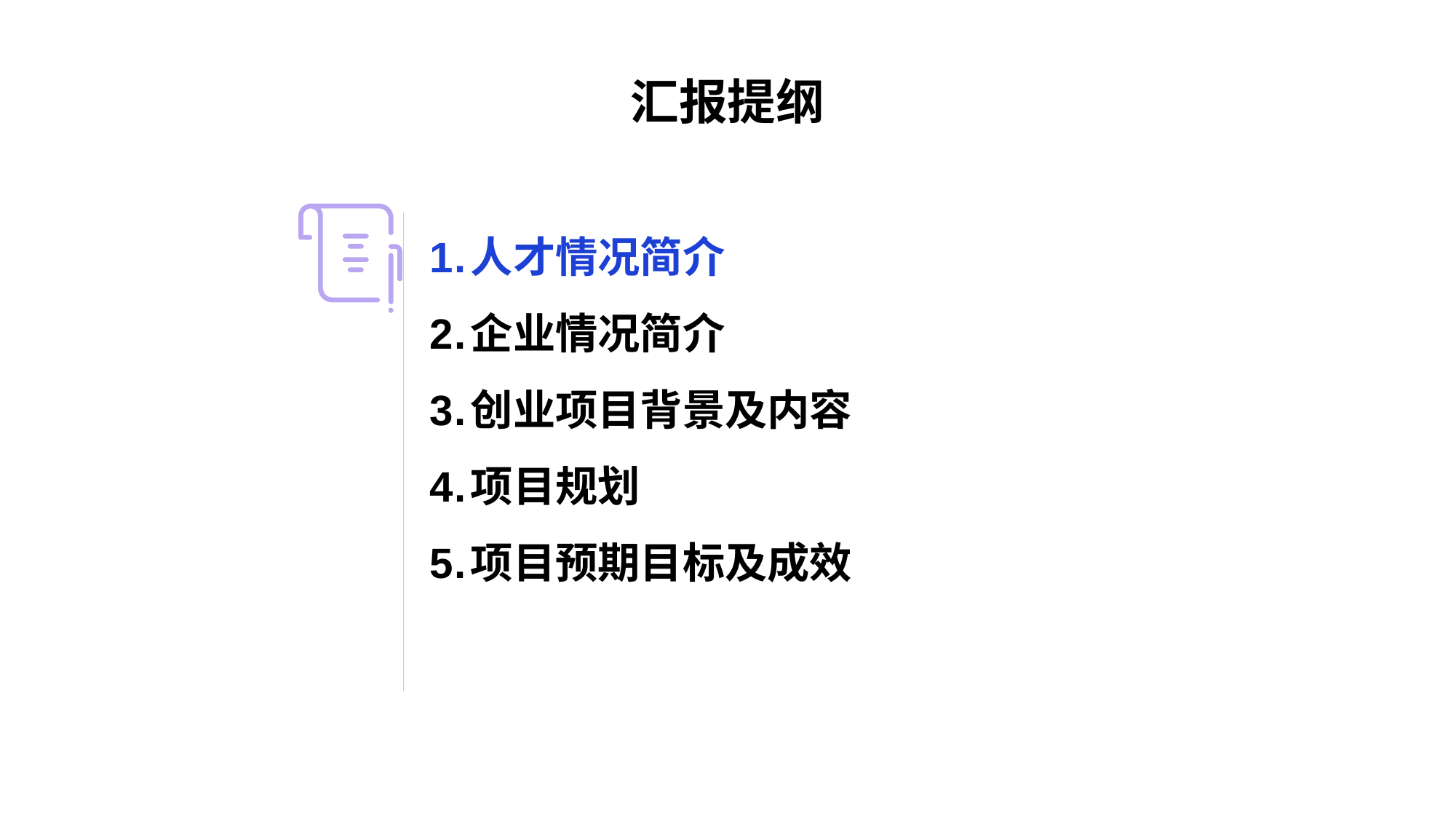

汇报提纲

人才情况简介
企业情况简介
创业项目背景及内容
项目规划
项目预期目标及成效